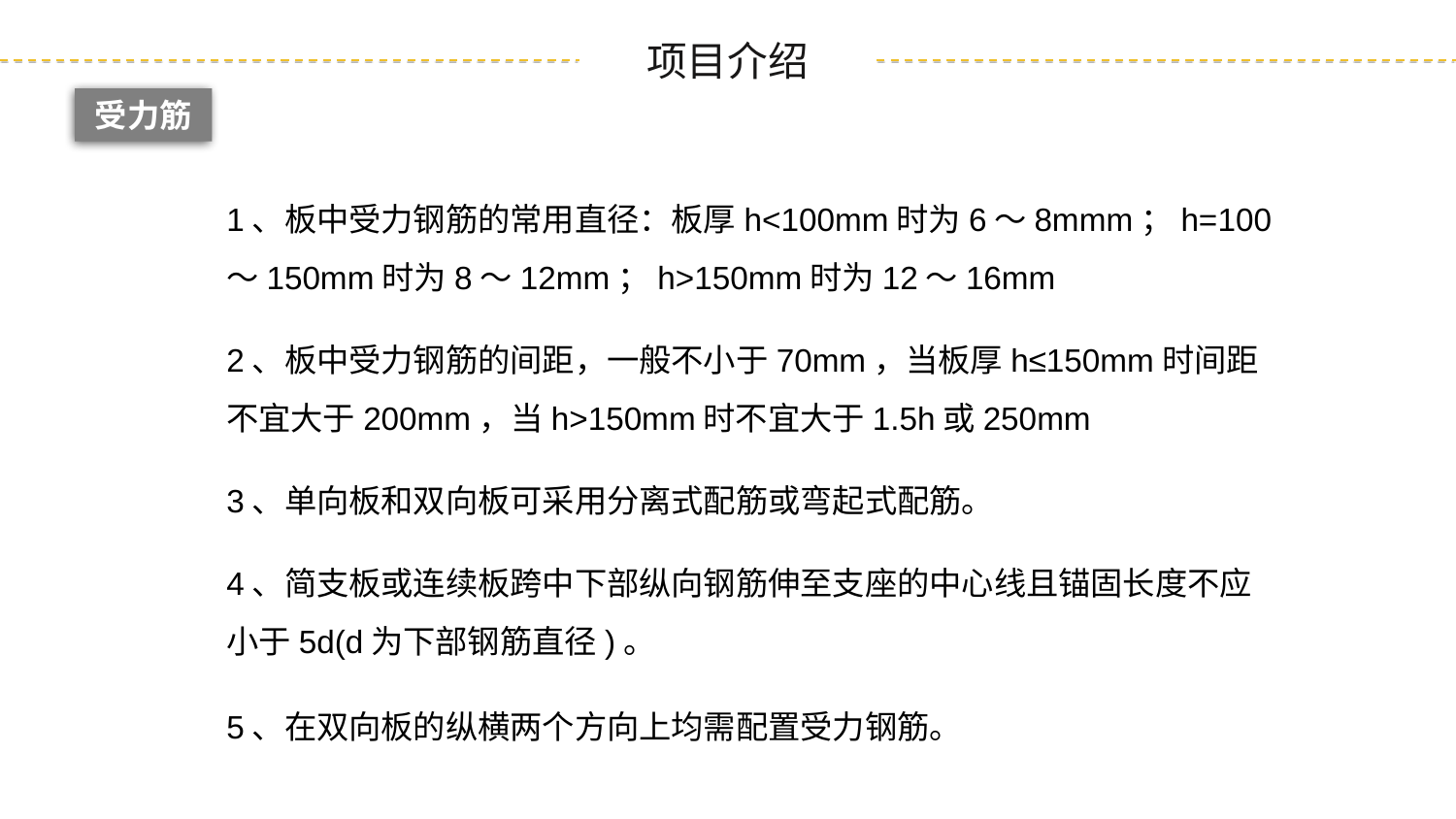

受力筋
1、板中受力钢筋的常用直径：板厚h<100mm时为6～8mmm；h=100～150mm时为8～12mm；h>150mm时为12～16mm
2、板中受力钢筋的间距，一般不小于70mm，当板厚h≤150mm时间距不宜大于200mm，当h>150mm时不宜大于1.5h或250mm
3、单向板和双向板可采用分离式配筋或弯起式配筋。
4、简支板或连续板跨中下部纵向钢筋伸至支座的中心线且锚固长度不应小于5d(d为下部钢筋直径)。
5、在双向板的纵横两个方向上均需配置受力钢筋。